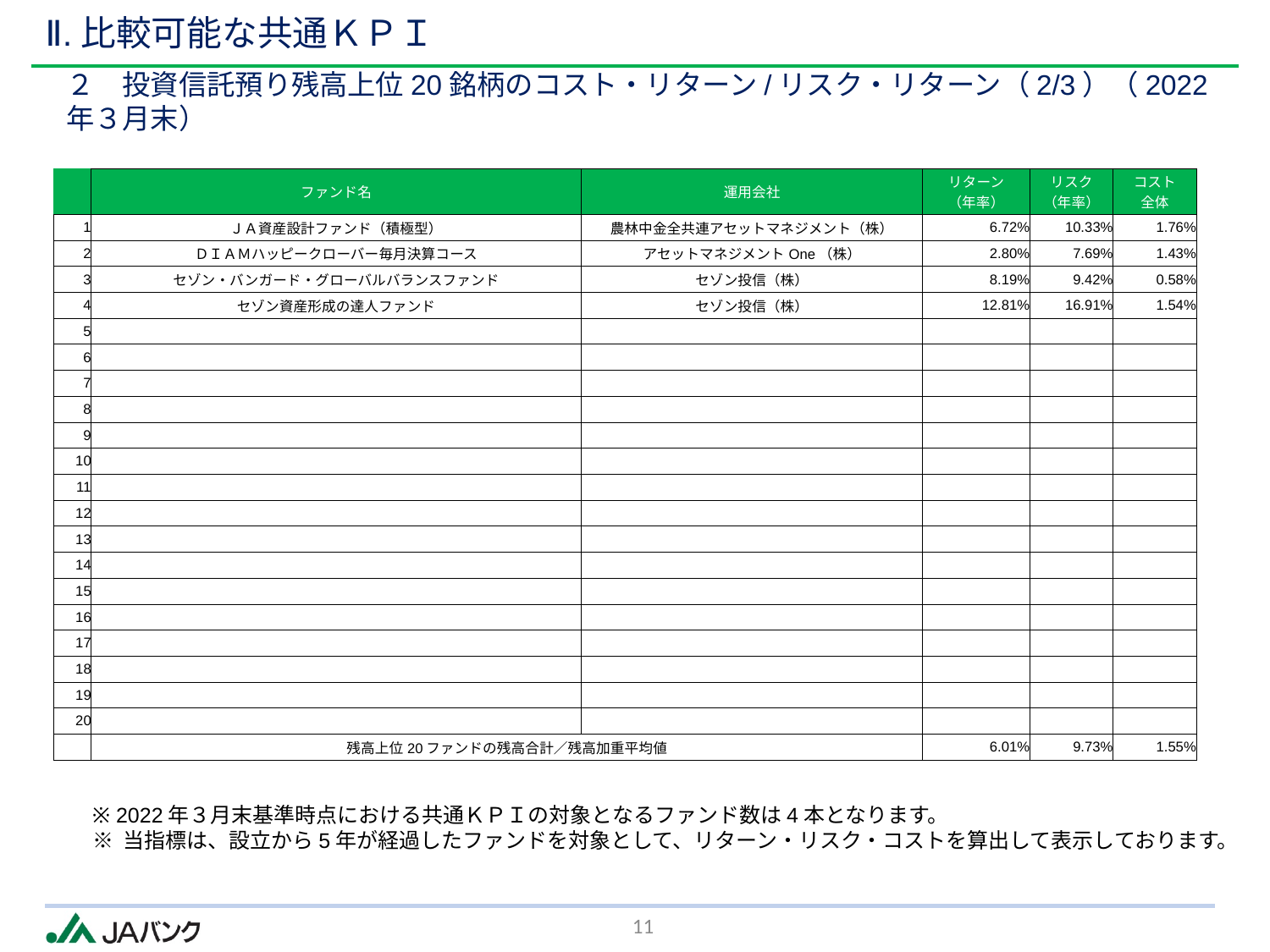

# Ⅱ.比較可能な共通ＫＰＩ
２　投資信託預り残高上位20銘柄のコスト・リターン/リスク・リターン（2/3）（2022年３月末）
|  | ファンド名 | 運用会社 | リターン （年率） | リスク （年率） | コスト 全体 |
| --- | --- | --- | --- | --- | --- |
| 1 | ＪＡ資産設計ファンド（積極型） | 農林中金全共連アセットマネジメント（株） | 6.72% | 10.33% | 1.76% |
| 2 | ＤＩＡＭハッピークローバー毎月決算コース | アセットマネジメントOne（株） | 2.80% | 7.69% | 1.43% |
| 3 | セゾン・バンガード・グローバルバランスファンド | セゾン投信（株） | 8.19% | 9.42% | 0.58% |
| 4 | セゾン資産形成の達人ファンド | セゾン投信（株） | 12.81% | 16.91% | 1.54% |
| 5 |  |  |  |  |  |
| 6 |  |  |  |  |  |
| 7 |  |  |  |  |  |
| 8 |  |  |  |  |  |
| 9 |  |  |  |  |  |
| 10 |  |  |  |  |  |
| 11 |  |  |  |  |  |
| 12 |  |  |  |  |  |
| 13 |  |  |  |  |  |
| 14 |  |  |  |  |  |
| 15 |  |  |  |  |  |
| 16 |  |  |  |  |  |
| 17 |  |  |  |  |  |
| 18 |  |  |  |  |  |
| 19 |  |  |  |  |  |
| 20 |  |  |  |  |  |
|  | 残高上位20ファンドの残高合計／残高加重平均値 |  | 6.01% | 9.73% | 1.55% |
※ 2022年３月末基準時点における共通ＫＰＩの対象となるファンド数は4本となります。
※ 当指標は、設立から5年が経過したファンドを対象として、リターン・リスク・コストを算出して表示しております。